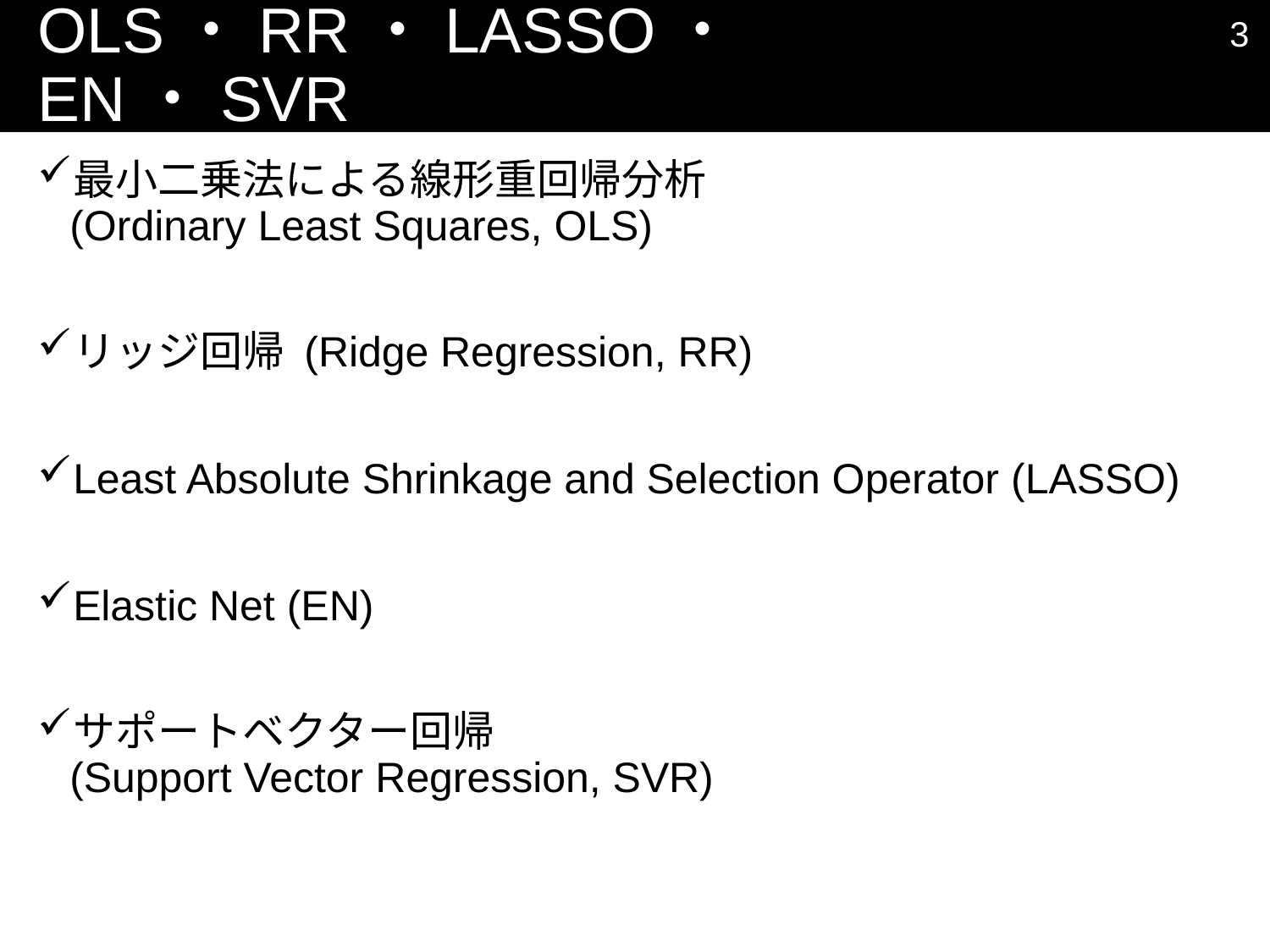

3
# OLS・RR・LASSO・EN・SVR
最小二乗法による線形重回帰分析
(Ordinary Least Squares, OLS)

リッジ回帰 (Ridge Regression, RR)

Least Absolute Shrinkage and Selection Operator (LASSO)

Elastic Net (EN)

サポートベクター回帰
(Support Vector Regression, SVR)